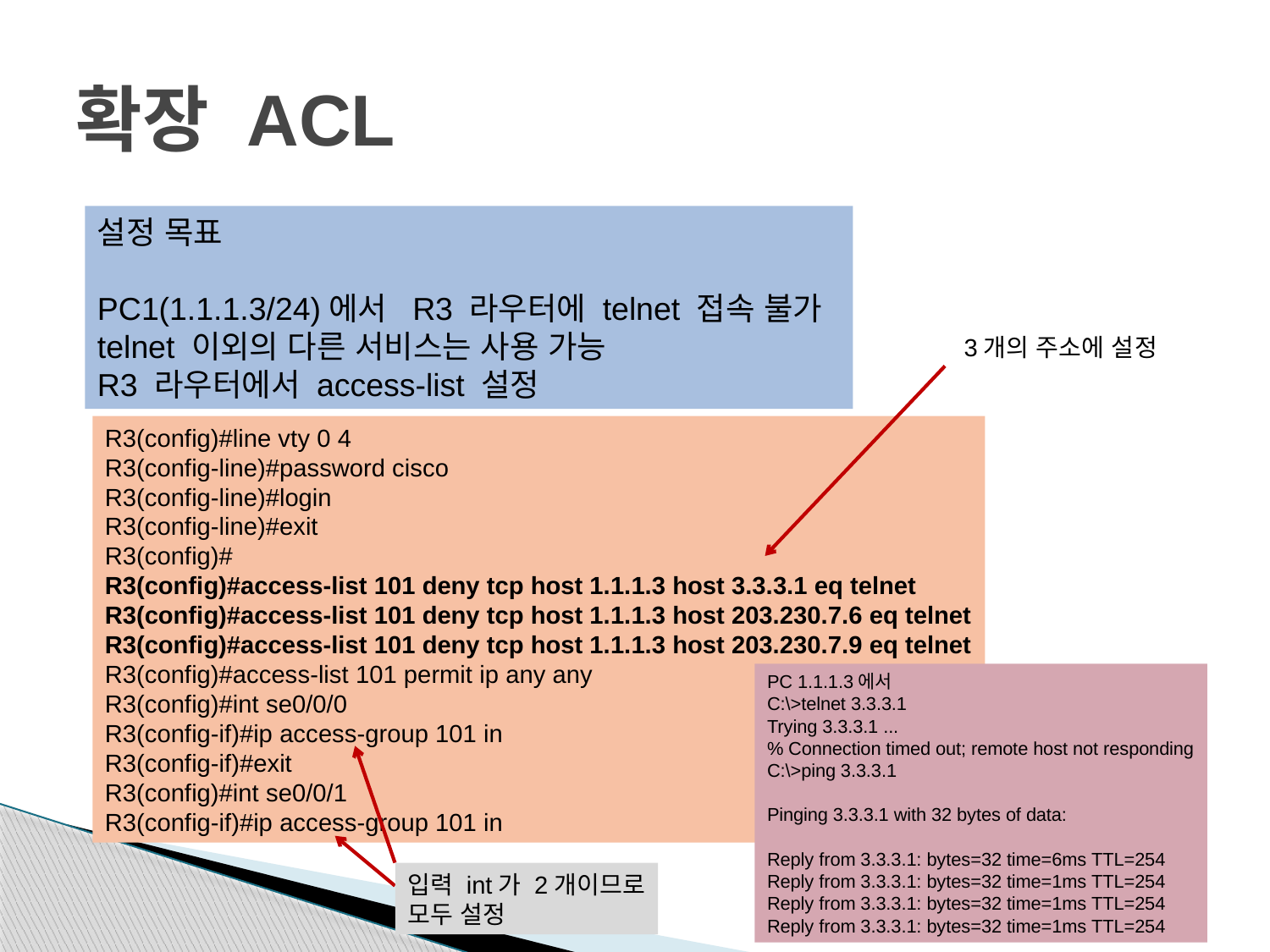

# 확장 ACL
설정 목표

PC1(1.1.1.3/24)에서  R3 라우터에 telnet 접속 불가
telnet 이외의 다른 서비스는 사용 가능
R3 라우터에서 access-list 설정
3개의 주소에 설정
R3(config)#line vty 0 4
R3(config-line)#password cisco
R3(config-line)#login
R3(config-line)#exit
R3(config)#
R3(config)#access-list 101 deny tcp host 1.1.1.3 host 3.3.3.1 eq telnet
R3(config)#access-list 101 deny tcp host 1.1.1.3 host 203.230.7.6 eq telnet
R3(config)#access-list 101 deny tcp host 1.1.1.3 host 203.230.7.9 eq telnet
R3(config)#access-list 101 permit ip any any
R3(config)#int se0/0/0
R3(config-if)#ip access-group 101 in
R3(config-if)#exit
R3(config)#int se0/0/1
R3(config-if)#ip access-group 101 in
PC 1.1.1.3에서
C:\>telnet 3.3.3.1
Trying 3.3.3.1 ...
% Connection timed out; remote host not responding
C:\>ping 3.3.3.1

Pinging 3.3.3.1 with 32 bytes of data:

Reply from 3.3.3.1: bytes=32 time=6ms TTL=254
Reply from 3.3.3.1: bytes=32 time=1ms TTL=254
Reply from 3.3.3.1: bytes=32 time=1ms TTL=254
Reply from 3.3.3.1: bytes=32 time=1ms TTL=254
입력 int가 2개이므로
모두 설정